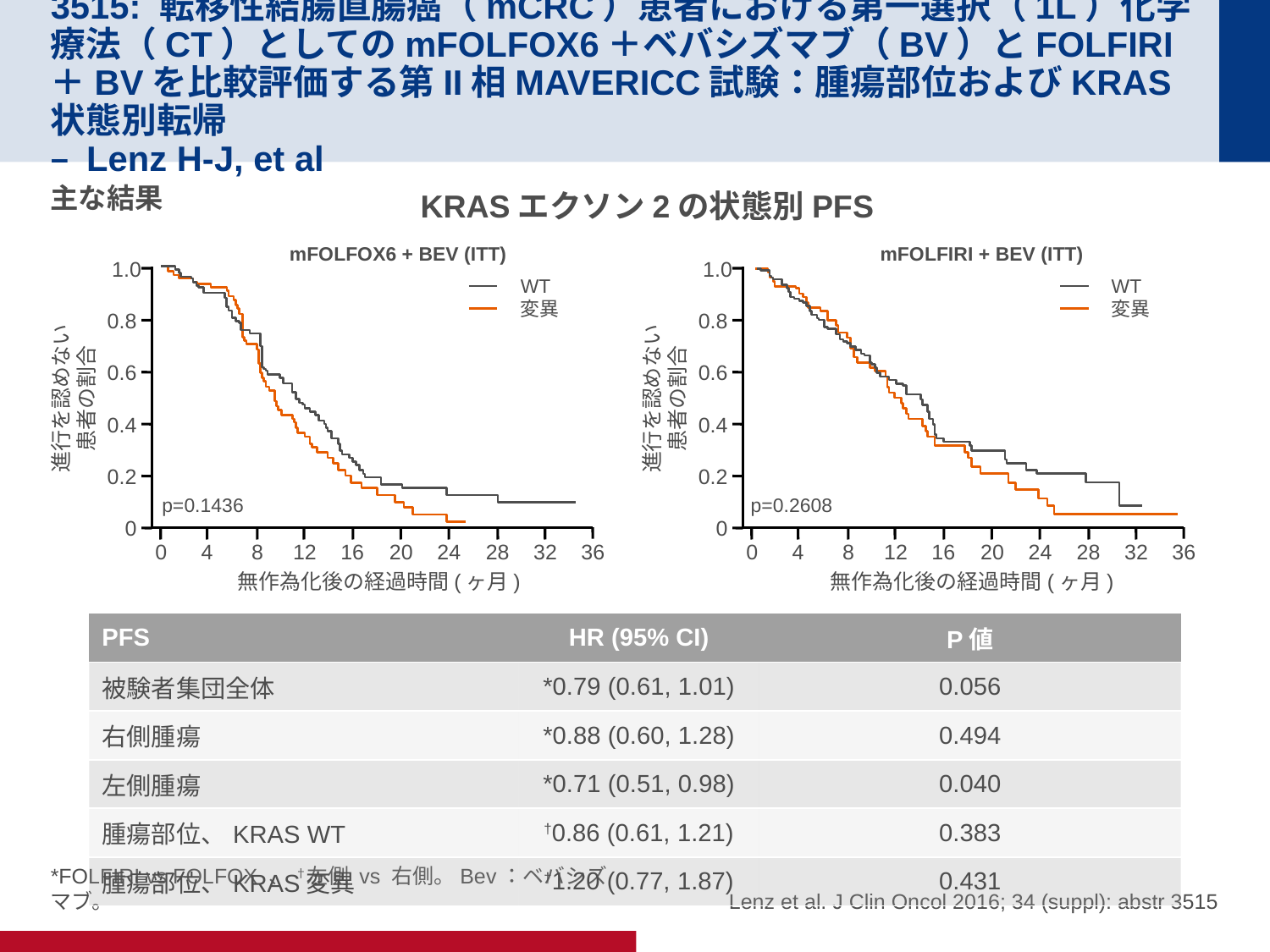

# 3515: 転移性結腸直腸癌（mCRC）患者における第一選択（1L）化学療法（CT）としてのmFOLFOX6＋ベバシズマブ（BV）とFOLFIRI＋BVを比較評価する第II相MAVERICC試験：腫瘍部位およびKRAS状態別転帰 – Lenz H-J, et al
主な結果

KRASエクソン2の状態別PFS
mFOLFOX6 + BEV (ITT)
1.0
WT
変異

0.8

0.6
進行を認めない
患者の割合

0.4

0.2

p=0.1436
0

0
4
8
12
16
20
24
28
32
36
無作為化後の経過時間(ヶ月)
mFOLFIRI + BEV (ITT)
1.0
WT
変異

0.8

0.6
進行を認めない
患者の割合

0.4

0.2

p=0.2608
0

0
4
8
12
16
20
24
28
32
36
無作為化後の経過時間(ヶ月)

| PFS | HR (95% CI) | P値 |
| --- | --- | --- |
| 被験者集団全体 | \*0.79 (0.61, 1.01) | 0.056 |
| 右側腫瘍 | \*0.88 (0.60, 1.28) | 0.494 |
| 左側腫瘍 | \*0.71 (0.51, 0.98) | 0.040 |
| 腫瘍部位、KRAS WT | †0.86 (0.61, 1.21) | 0.383 |
| 腫瘍部位、KRAS変異 | †1.20 (0.77, 1.87) | 0.431 |
*FOLFIRI vs FOLFOX 、 †左側 vs 右側。Bev：ベバシズマブ。
Lenz et al. J Clin Oncol 2016; 34 (suppl): abstr 3515